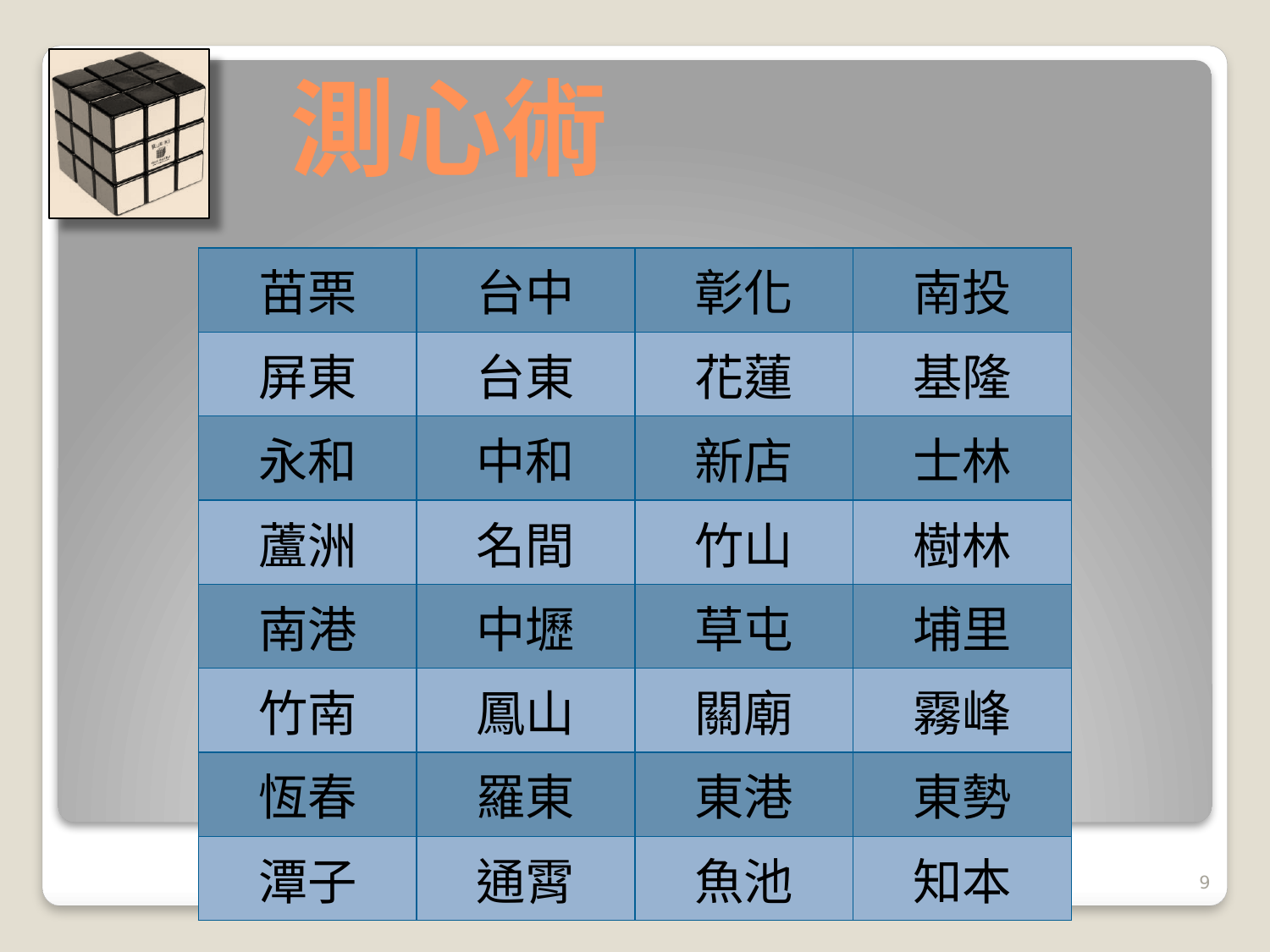

# 測心術
| 苗栗 | 台中 | 彰化 | 南投 |
| --- | --- | --- | --- |
| 屏東 | 台東 | 花蓮 | 基隆 |
| 永和 | 中和 | 新店 | 士林 |
| 蘆洲 | 名間 | 竹山 | 樹林 |
| 南港 | 中壢 | 草屯 | 埔里 |
| 竹南 | 鳳山 | 關廟 | 霧峰 |
| 恆春 | 羅東 | 東港 | 東勢 |
| 潭子 | 通霄 | 魚池 | 知本 |
9